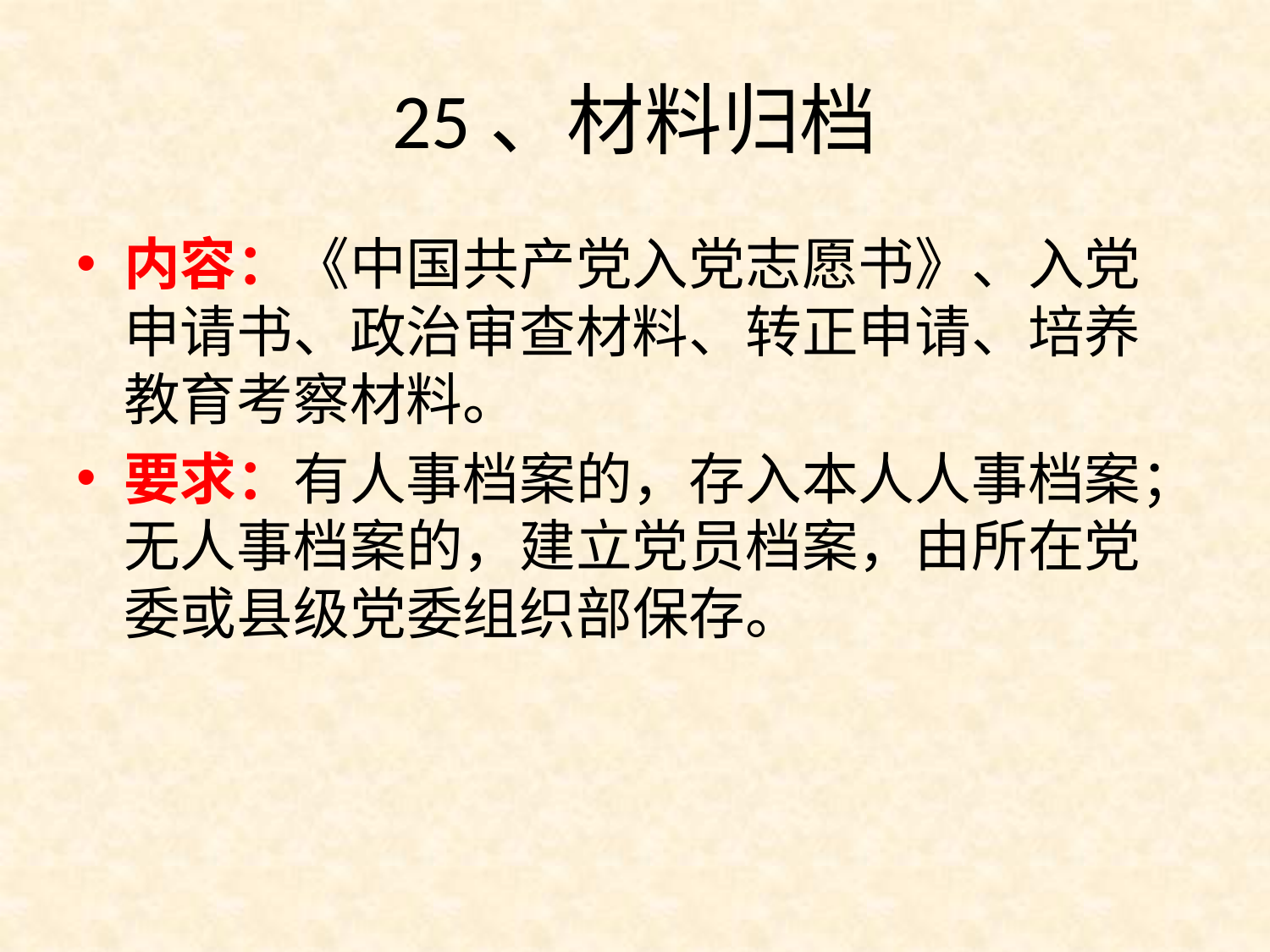

# 25、材料归档
内容：《中国共产党入党志愿书》、入党申请书、政治审查材料、转正申请、培养教育考察材料。
要求：有人事档案的，存入本人人事档案；无人事档案的，建立党员档案，由所在党委或县级党委组织部保存。